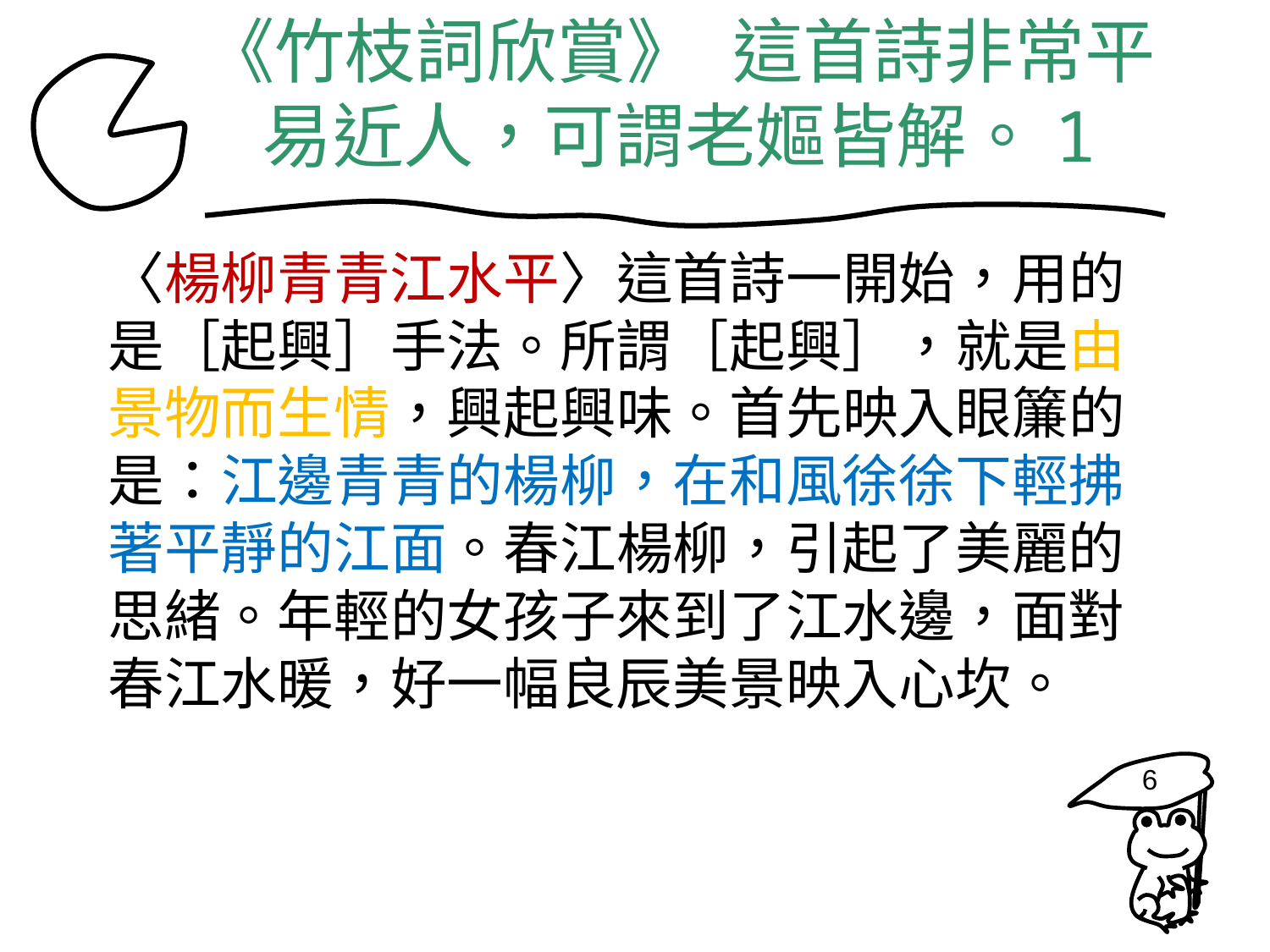

# 《竹枝詞欣賞》 這首詩非常平易近人，可謂老嫗皆解。1
〈楊柳青青江水平〉這首詩一開始，用的是［起興］手法。所謂［起興］，就是由景物而生情，興起興味。首先映入眼簾的是：江邊青青的楊柳，在和風徐徐下輕拂著平靜的江面。春江楊柳，引起了美麗的思緒。年輕的女孩子來到了江水邊，面對春江水暖，好一幅良辰美景映入心坎。

6